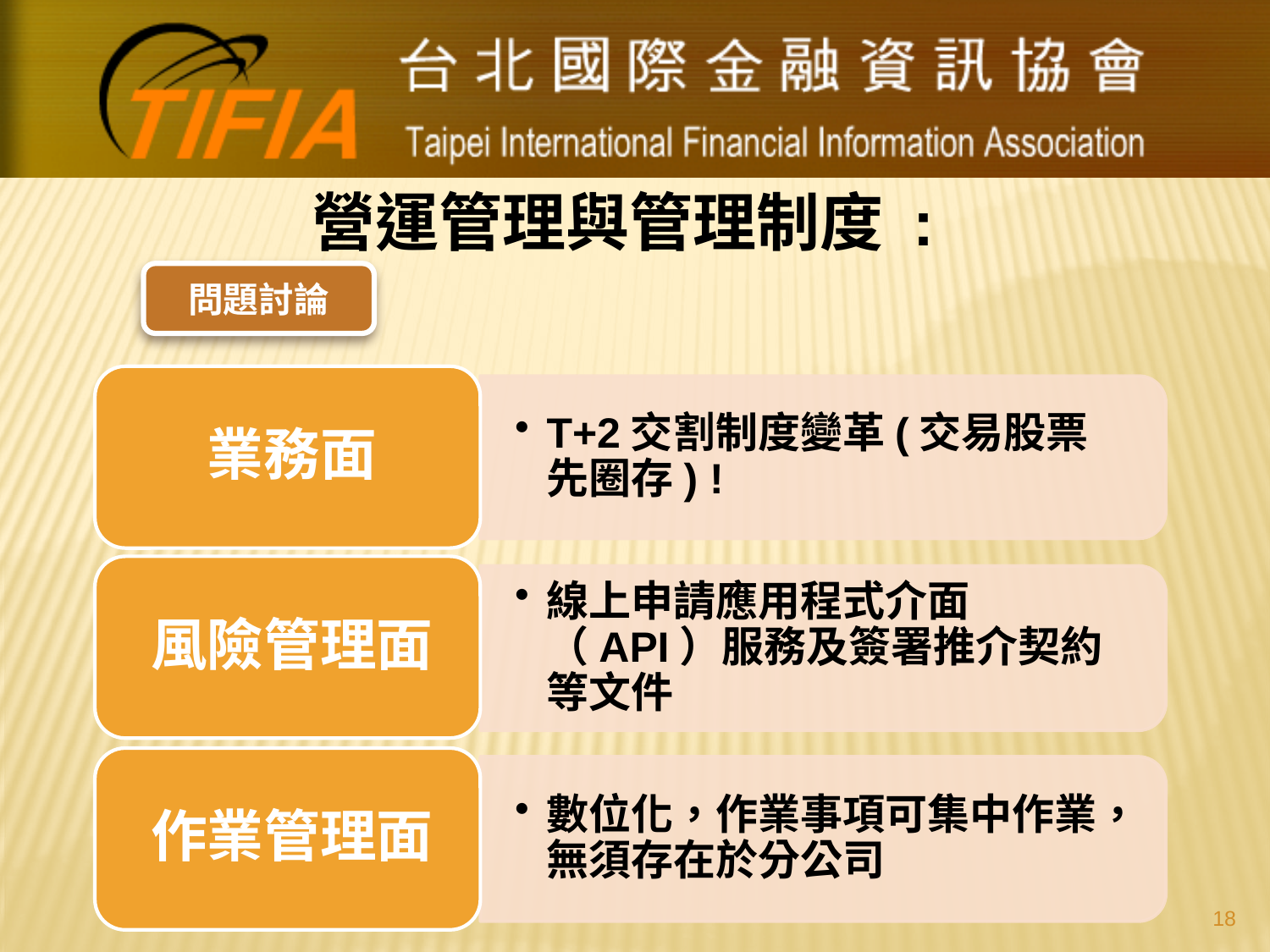

# 營運管理與管理制度 :
問題討論
T+2交割制度變革(交易股票先圈存) !
業務面
線上申請應用程式介面（API）服務及簽署推介契約等文件
風險管理面
數位化，作業事項可集中作業，無須存在於分公司
作業管理面
18